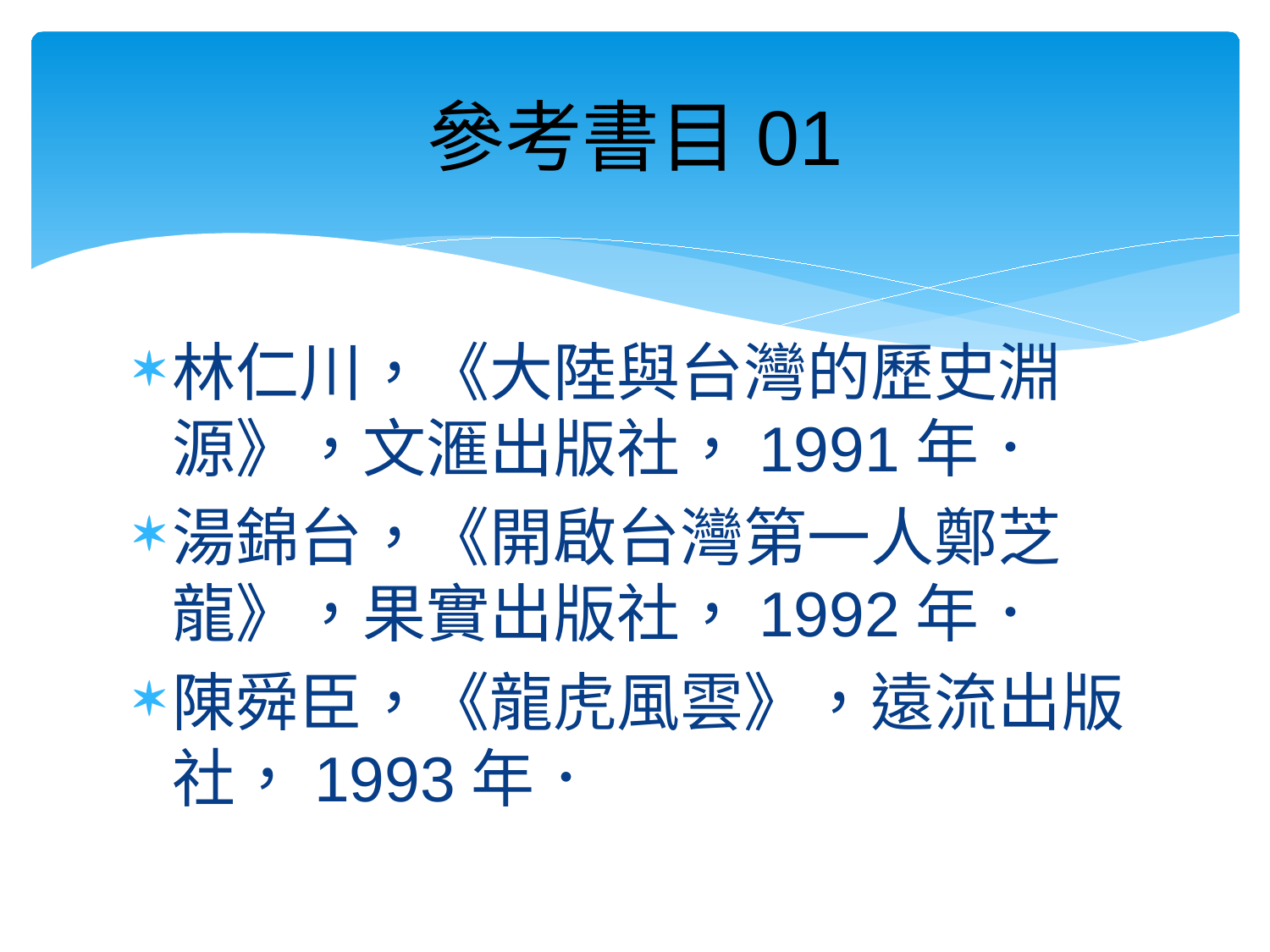

# 參考書目01
林仁川，《大陸與台灣的歷史淵源》，文滙出版社，1991年．
湯錦台，《開啟台灣第一人鄭芝龍》，果實出版社，1992年．
陳舜臣，《龍虎風雲》，遠流出版社，1993年．